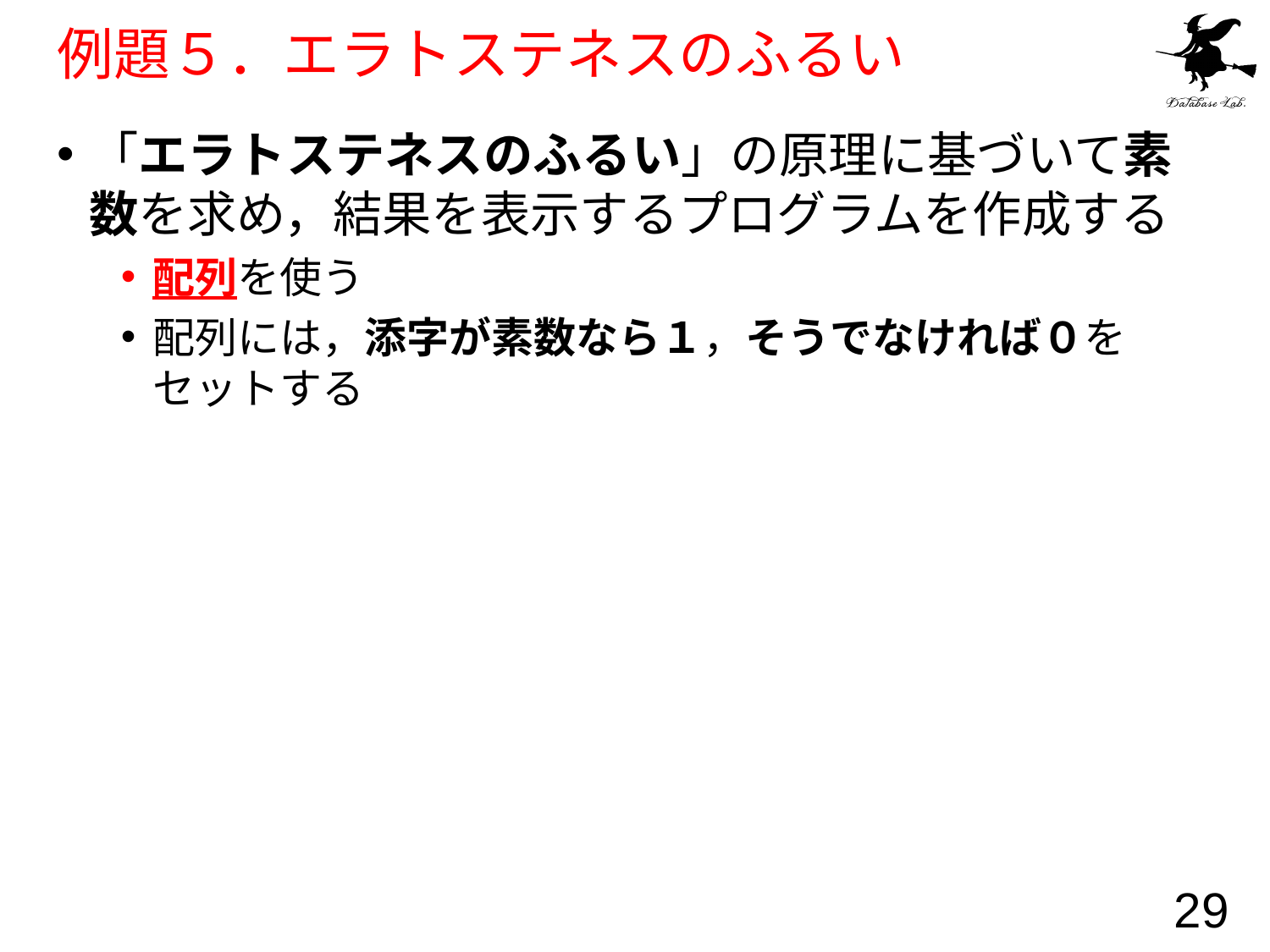

# 例題５．エラトステネスのふるい
「エラトステネスのふるい」の原理に基づいて素数を求め，結果を表示するプログラムを作成する
配列を使う
配列には，添字が素数なら１，そうでなければ０をセットする
29